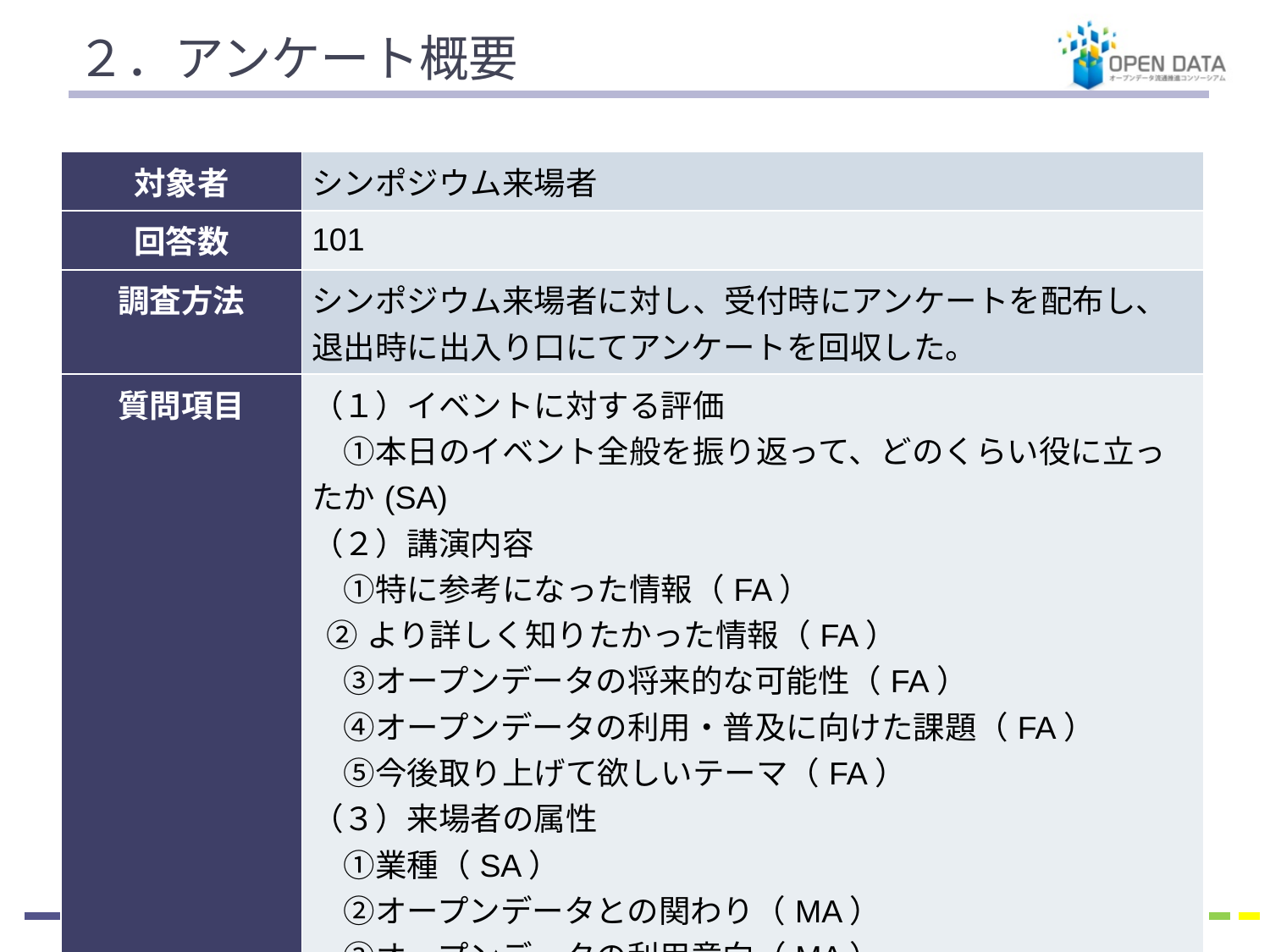

# ２．アンケート概要
| 対象者 | シンポジウム来場者 |
| --- | --- |
| 回答数 | 101 |
| 調査方法 | シンポジウム来場者に対し、受付時にアンケートを配布し、退出時に出入り口にてアンケートを回収した。 |
| 質問項目 | （１）イベントに対する評価 　①本日のイベント全般を振り返って、どのくらい役に立ったか(SA) （２）講演内容 　①特に参考になった情報（FA） ②より詳しく知りたかった情報（FA） 　③オープンデータの将来的な可能性（FA） 　④オープンデータの利用・普及に向けた課題（FA） 　⑤今後取り上げて欲しいテーマ（FA） （３）来場者の属性 　①業種（SA） 　②オープンデータとの関わり（MA） 　③オープンデータの利用意向（MA） 　④来場の目的（MA） |
3